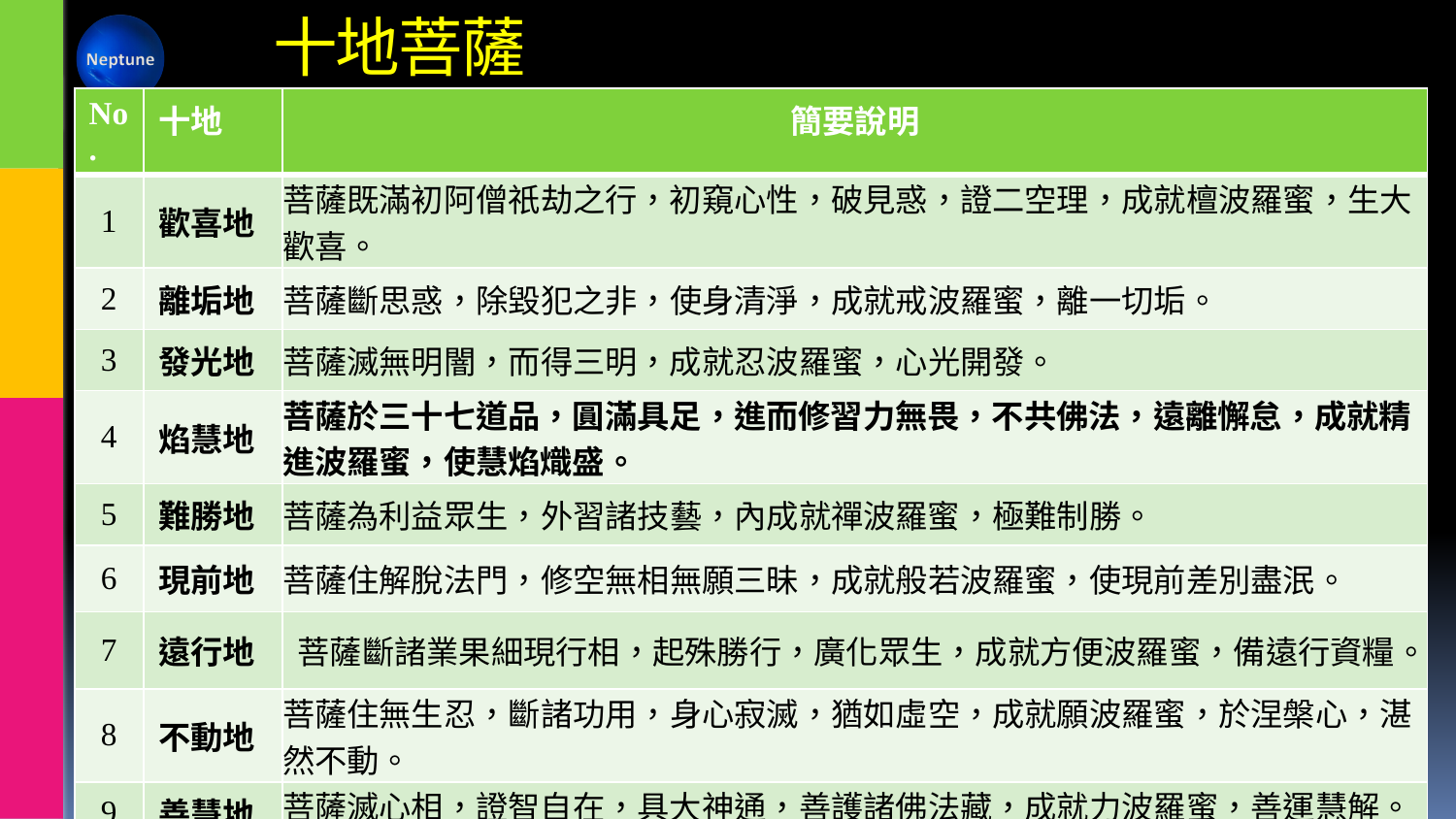

# 十地菩薩
| No. | 十地 | 簡要說明 |
| --- | --- | --- |
| 1 | 歡喜地 | 菩薩既滿初阿僧祇劫之行，初窺心性，破見惑，證二空理，成就檀波羅蜜，生大歡喜。 |
| 2 | 離垢地 | 菩薩斷思惑，除毀犯之非，使身清淨，成就戒波羅蜜，離一切垢。 |
| 3 | 發光地 | 菩薩滅無明闇，而得三明，成就忍波羅蜜，心光開發。 |
| 4 | 焰慧地 | 菩薩於三十七道品，圓滿具足，進而修習力無畏，不共佛法，遠離懈怠，成就精進波羅蜜，使慧焰熾盛。 |
| 5 | 難勝地 | 菩薩為利益眾生，外習諸技藝，內成就禪波羅蜜，極難制勝。 |
| 6 | 現前地 | 菩薩住解脫法門，修空無相無願三昧，成就般若波羅蜜，使現前差別盡泯。 |
| 7 | 遠行地 | 菩薩斷諸業果細現行相，起殊勝行，廣化眾生，成就方便波羅蜜，備遠行資糧。 |
| 8 | 不動地 | 菩薩住無生忍，斷諸功用，身心寂滅，猶如虛空，成就願波羅蜜，於涅槃心，湛然不動。 |
| 9 | 善慧地 | 菩薩滅心相，證智自在，具大神通，善護諸佛法藏，成就力波羅蜜，善運慧解。 |
| 10 | 法雲地 | 菩薩廣集無量道法，增長無邊福智，悉知一切眾生心行，依上中下根，為說三乘，成就智波羅蜜，有如大雲，雨大法雨。 |